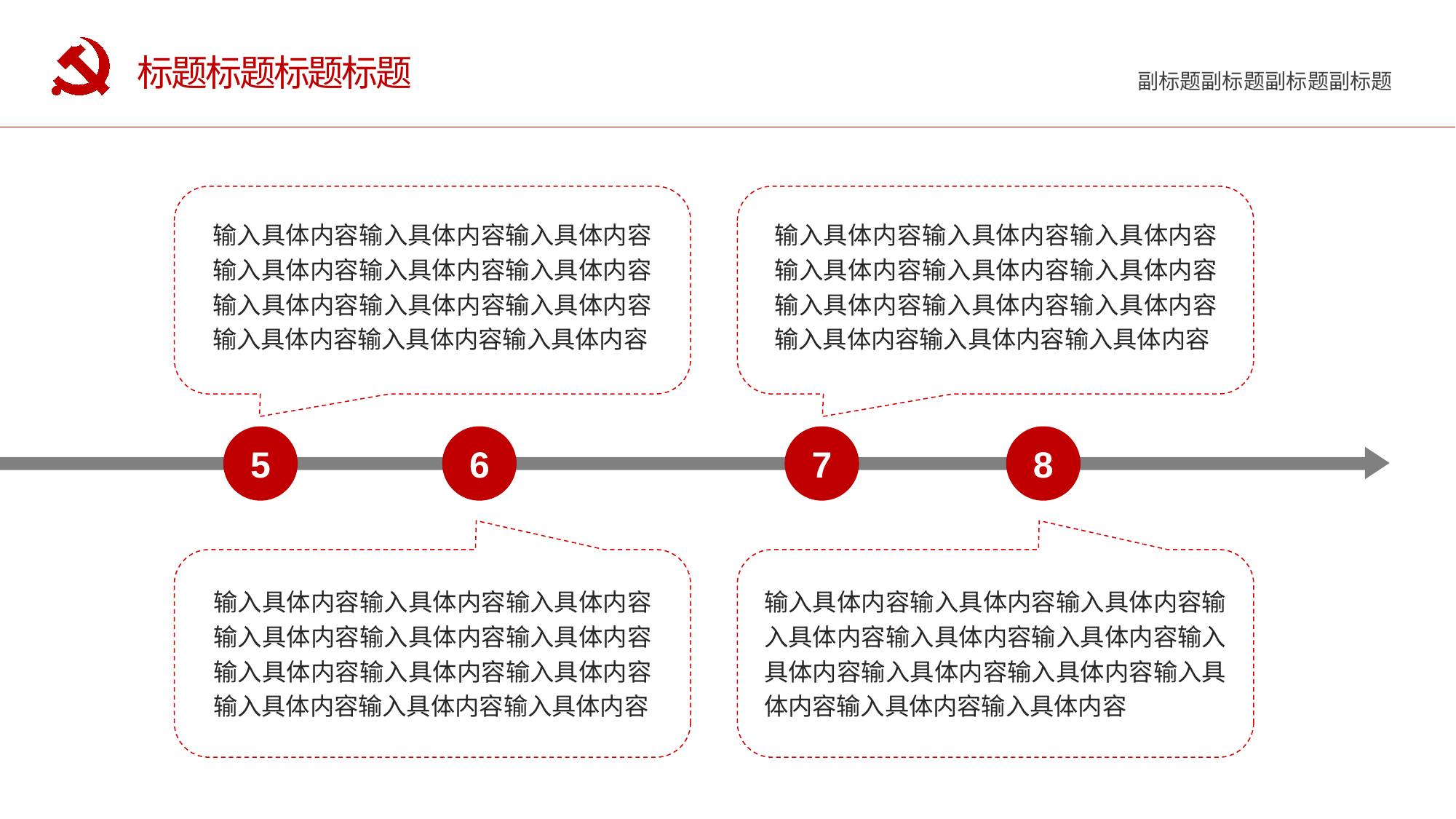

# 标题标题标题标题

输入具体内容输入具体内容输入具体内容输入具体内容输入具体内容输入具体内容输入具体内容输入具体内容输入具体内容输入具体内容输入具体内容输入具体内容
输入具体内容输入具体内容输入具体内容输入具体内容输入具体内容输入具体内容输入具体内容输入具体内容输入具体内容输入具体内容输入具体内容输入具体内容
5
6
7
8

输入具体内容输入具体内容输入具体内容输入具体内容输入具体内容输入具体内容输入具体内容输入具体内容输入具体内容输入具体内容输入具体内容输入具体内容
输入具体内容输入具体内容输入具体内容输入具体内容输入具体内容输入具体内容输入具体内容输入具体内容输入具体内容输入具体内容输入具体内容输入具体内容